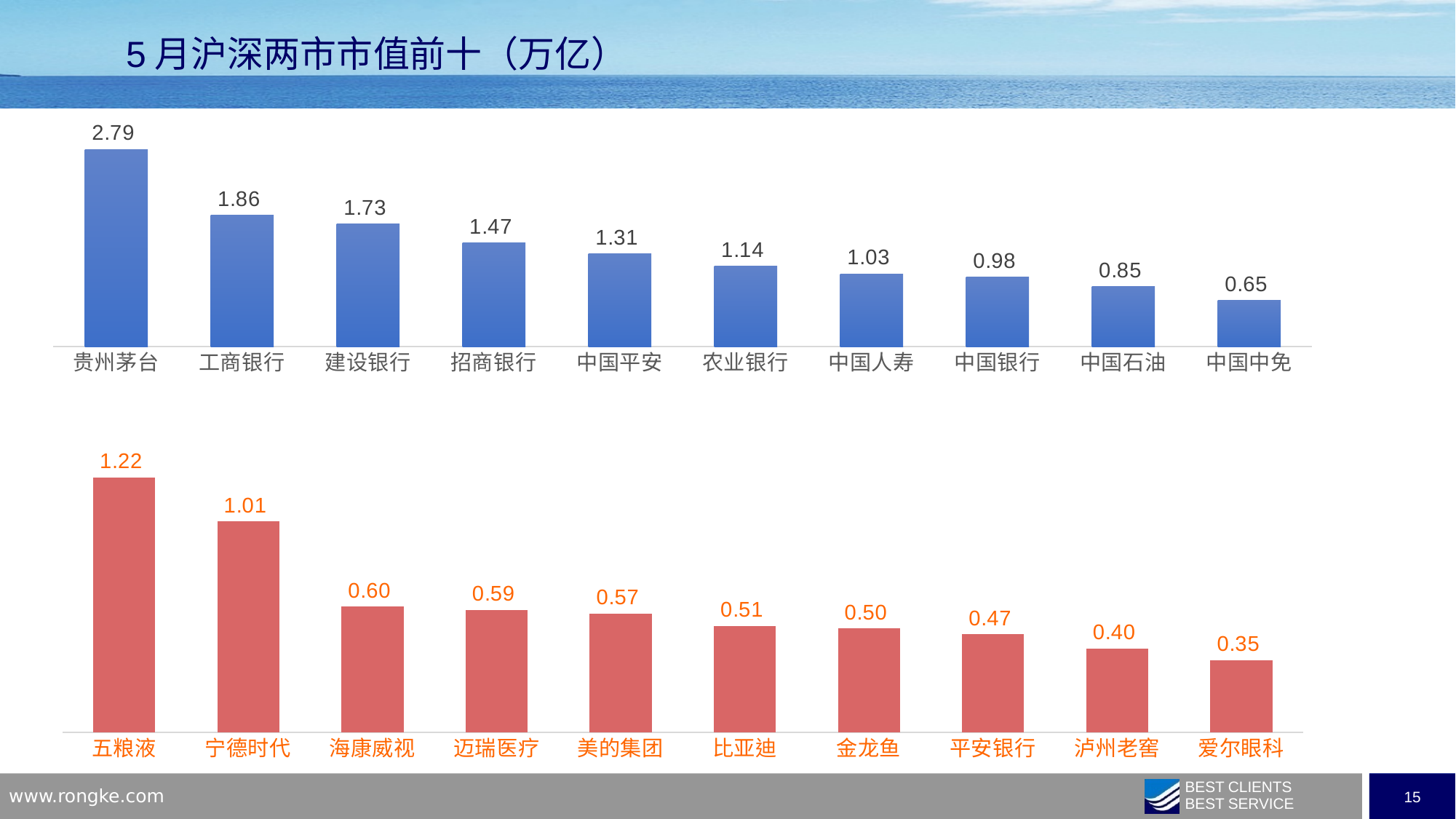

5月沪深两市市值前十（万亿）

### Chart

| Category |  |
|---|---|
| 贵州茅台 | 2.78624672 |
| 工商银行 | 1.8568765999999999 |
| 建设银行 | 1.73257607 |
| 招商银行 | 1.46754282 |
| 中国平安 | 1.31252133 |
| 农业银行 | 1.14094469 |
| 中国人寿 | 1.02883526 |
| 中国银行 | 0.98031134 |
| 中国石油 | 0.84555692 |
| 中国中免 | 0.65310307 |

### Chart

| Category |  |
|---|---|
| 五粮液 | 1.2231723099999998 |
| 宁德时代 | 1.01122468 |
| 海康威视 | 0.6033978799999999 |
| 迈瑞医疗 | 0.5871788800000001 |
| 美的集团 | 0.5706578999999999 |
| 比亚迪 | 0.51128623 |
| 金龙鱼 | 0.49889485000000006 |
| 平安银行 | 0.46962322000000006 |
| 泸州老窖 | 0.40273369 |
| 爱尔眼科 | 0.3456305 |